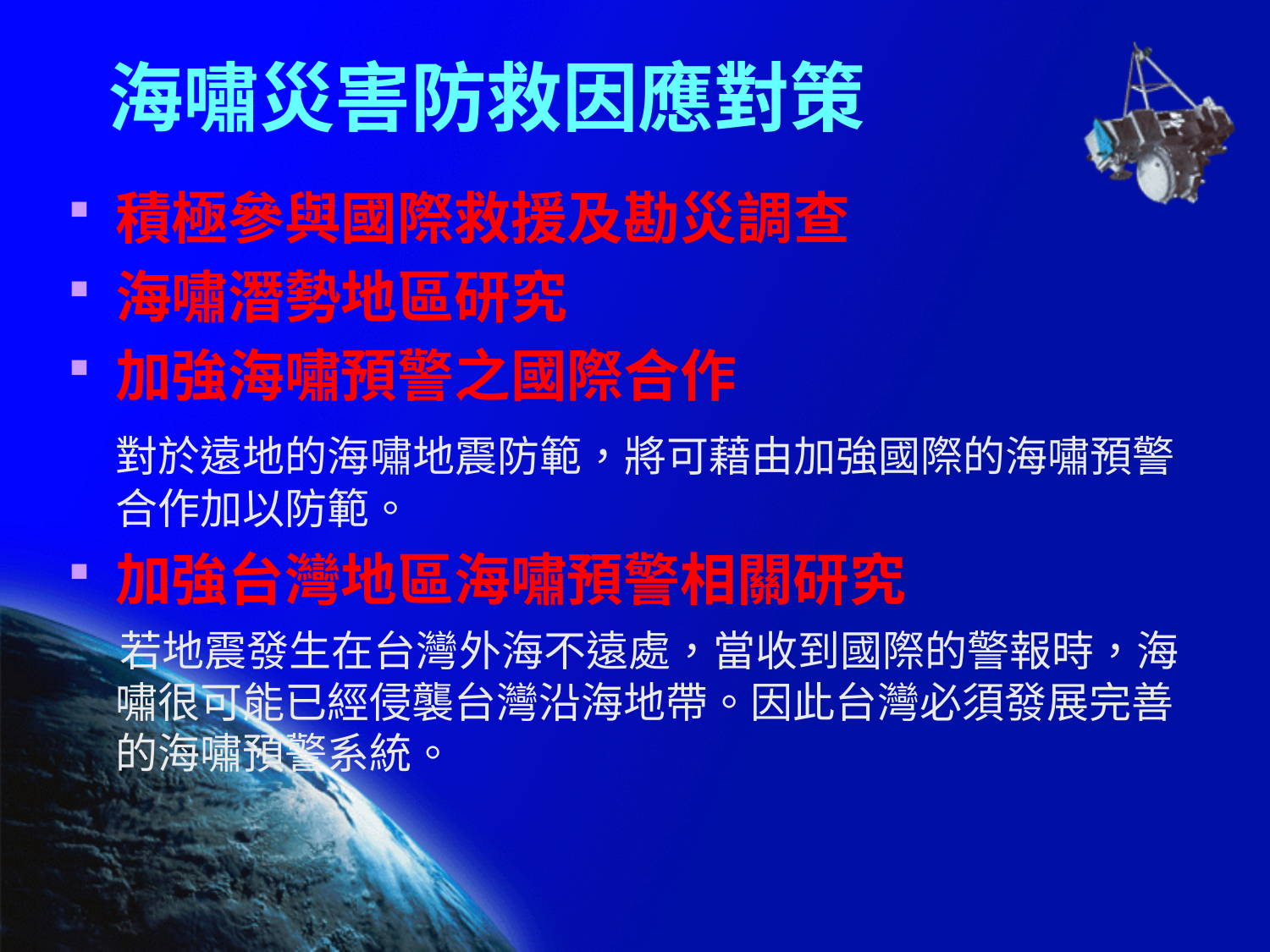

# 海嘯災害防救因應對策
積極參與國際救援及勘災調查
海嘯潛勢地區研究
加強海嘯預警之國際合作
   對於遠地的海嘯地震防範，將可藉由加強國際的海嘯預警合作加以防範。
加強台灣地區海嘯預警相關研究
    若地震發生在台灣外海不遠處，當收到國際的警報時，海嘯很可能已經侵襲台灣沿海地帶。因此台灣必須發展完善的海嘯預警系統。